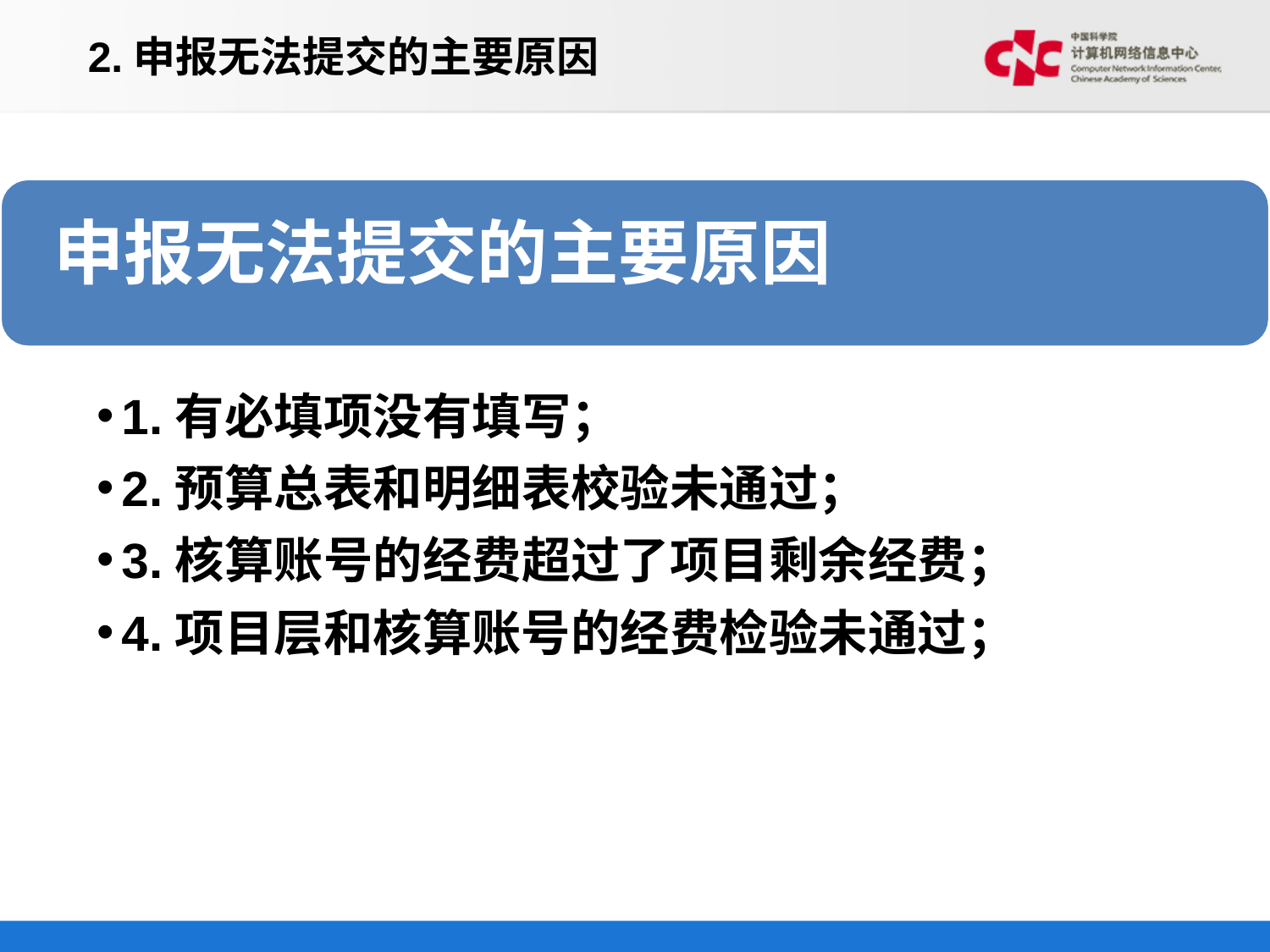

2.申报无法提交的主要原因

# 申报无法提交的主要原因
1.有必填项没有填写；
2.预算总表和明细表校验未通过；
3.核算账号的经费超过了项目剩余经费；
4.项目层和核算账号的经费检验未通过；